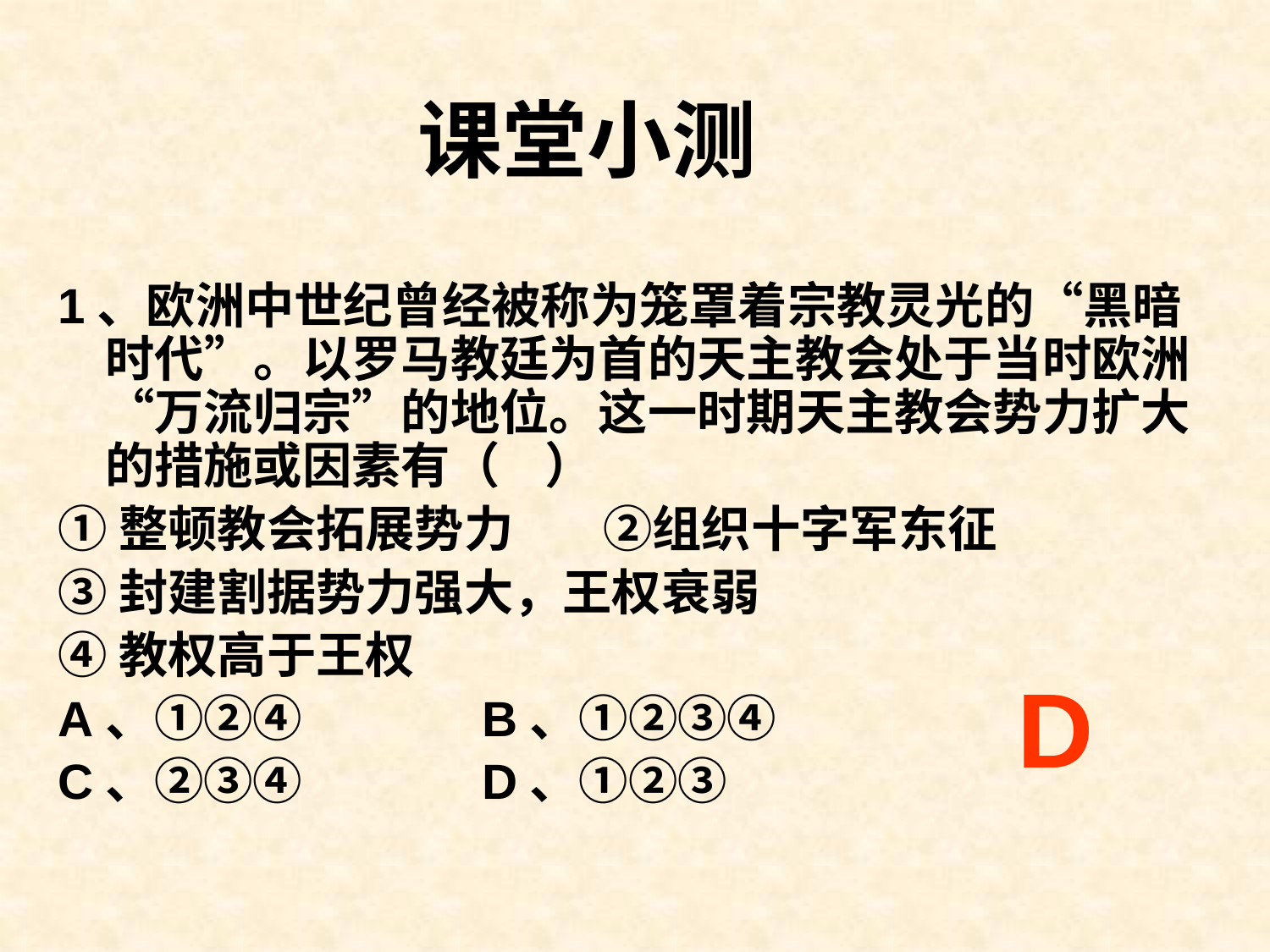

# 课堂小测
1、欧洲中世纪曾经被称为笼罩着宗教灵光的“黑暗时代”。以罗马教廷为首的天主教会处于当时欧洲“万流归宗”的地位。这一时期天主教会势力扩大的措施或因素有（    ）
①整顿教会拓展势力        ②组织十字军东征
③封建割据势力强大，王权衰弱
④教权高于王权
A、①②④               B、①②③④
C、②③④               D、①②③
D